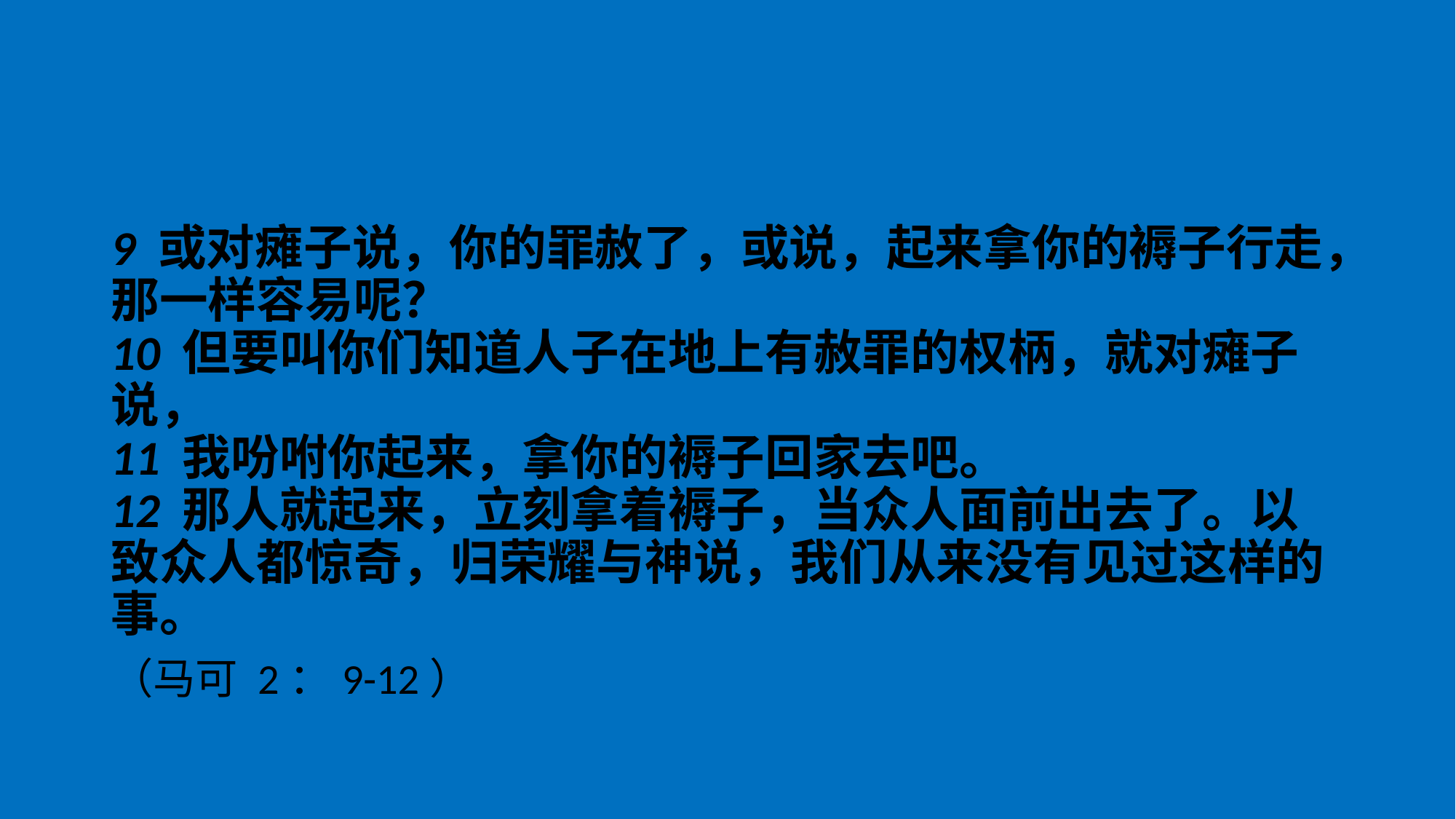

#
9 或对瘫子说，你的罪赦了，或说，起来拿你的褥子行走，那一样容易呢？
10 但要叫你们知道人子在地上有赦罪的权柄，就对瘫子说，
11 我吩咐你起来，拿你的褥子回家去吧。
12 那人就起来，立刻拿着褥子，当众人面前出去了。以致众人都惊奇，归荣耀与神说，我们从来没有见过这样的事。
（马可 2：9-12）